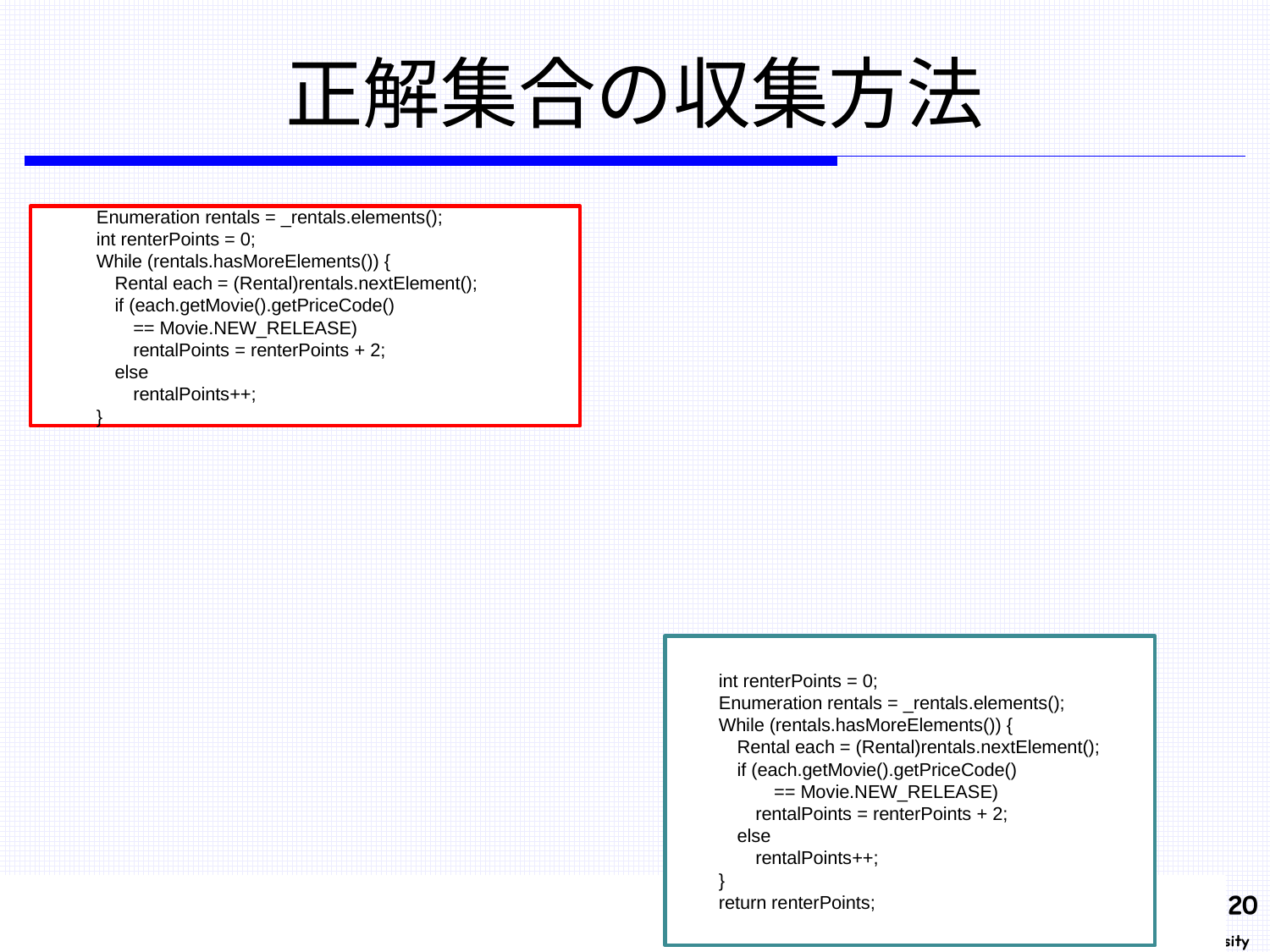

# 正解集合の収集方法
 　　 Enumeration rentals = _rentals.elements();
 　　 int renterPoints = 0;
 　　 While (rentals.hasMoreElements()) {
  　　　Rental each = (Rental)rentals.nextElement();
 　　 　if (each.getMovie().getPriceCode()
  　　　　== Movie.NEW_RELEASE)
 　　 　　rentalPoints = renterPoints + 2;
 　　 　else
  　　　　rentalPoints++;
  　　}

　　int renterPoints = 0;
　　Enumeration rentals = _rentals.elements();
　　While (rentals.hasMoreElements()) {
　　　Rental each = (Rental)rentals.nextElement();
　　　if (each.getMovie().getPriceCode()
　　　　　== Movie.NEW_RELEASE)
　　　　rentalPoints = renterPoints + 2;
　　　else
　　　　rentalPoints++;
　　}
　　return renterPoints;